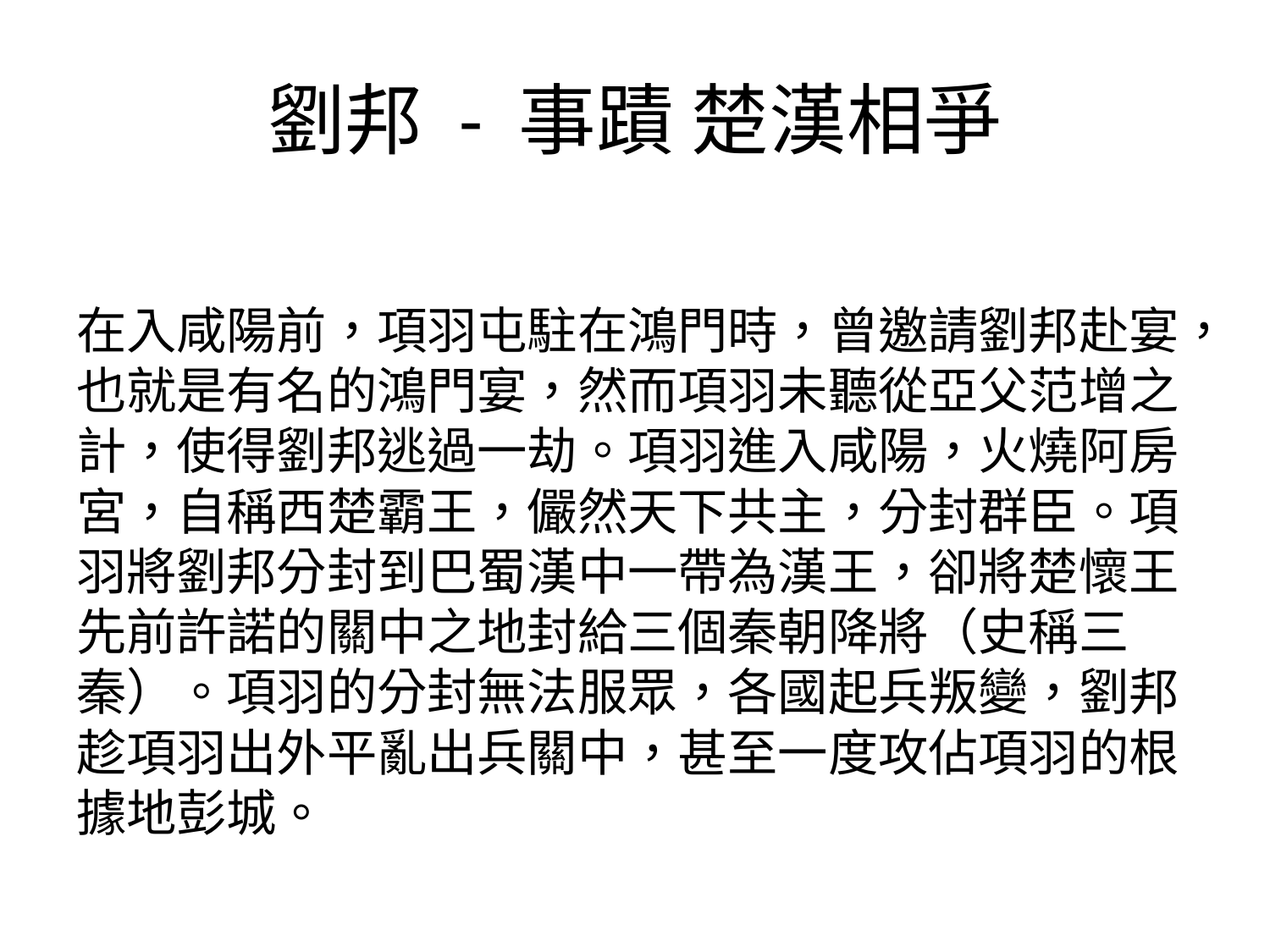

# 劉邦 - 事蹟 楚漢相爭

在入咸陽前，項羽屯駐在鴻門時，曾邀請劉邦赴宴，也就是有名的鴻門宴，然而項羽未聽從亞父范增之計，使得劉邦逃過一劫。項羽進入咸陽，火燒阿房宮，自稱西楚霸王，儼然天下共主，分封群臣。項羽將劉邦分封到巴蜀漢中一帶為漢王，卻將楚懷王先前許諾的關中之地封給三個秦朝降將（史稱三秦）。項羽的分封無法服眾，各國起兵叛變，劉邦趁項羽出外平亂出兵關中，甚至一度攻佔項羽的根據地彭城。